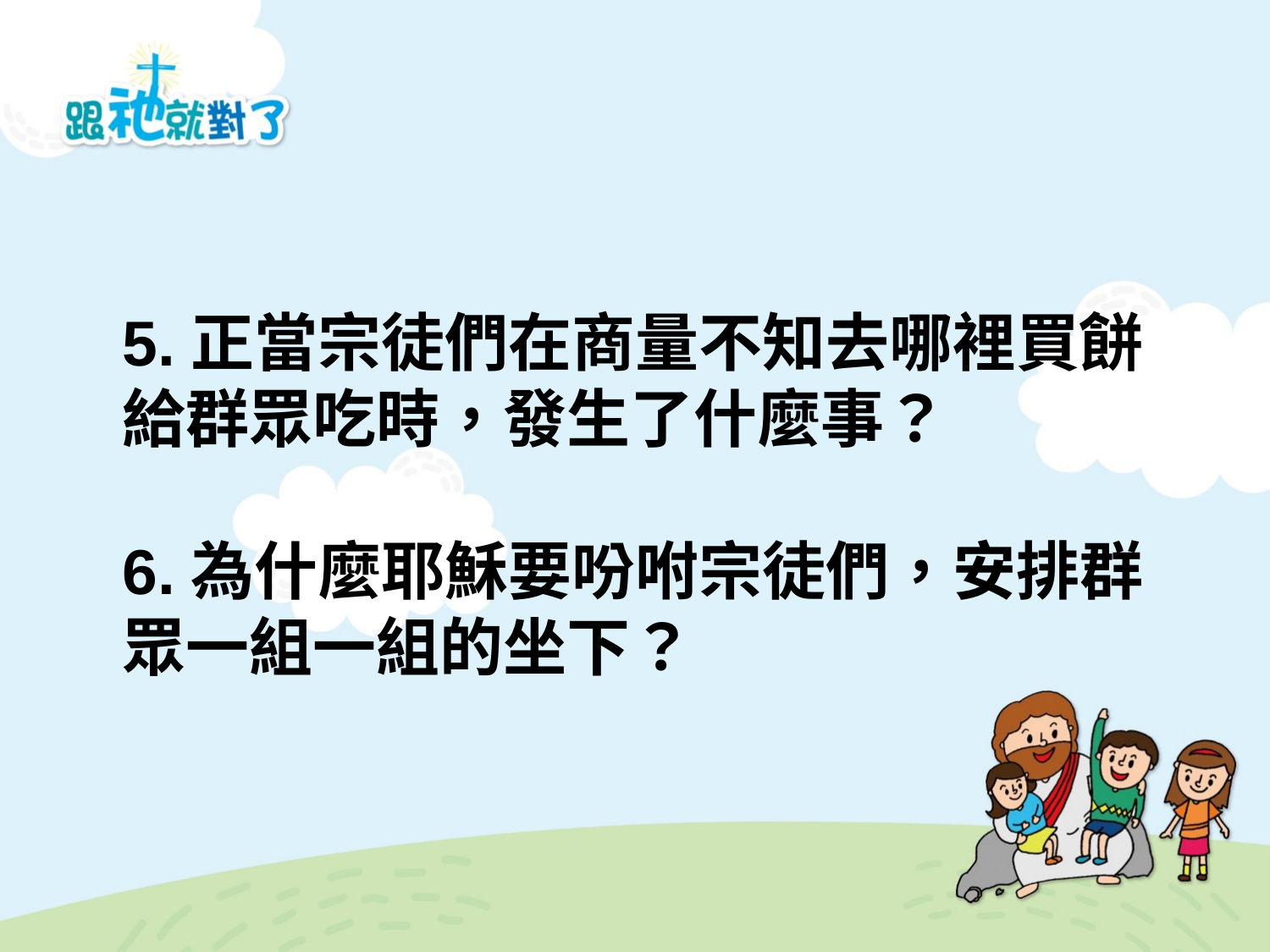

5.正當宗徒們在商量不知去哪裡買餅給群眾吃時，發生了什麼事？

6.為什麼耶穌要吩咐宗徒們，安排群眾一組一組的坐下？